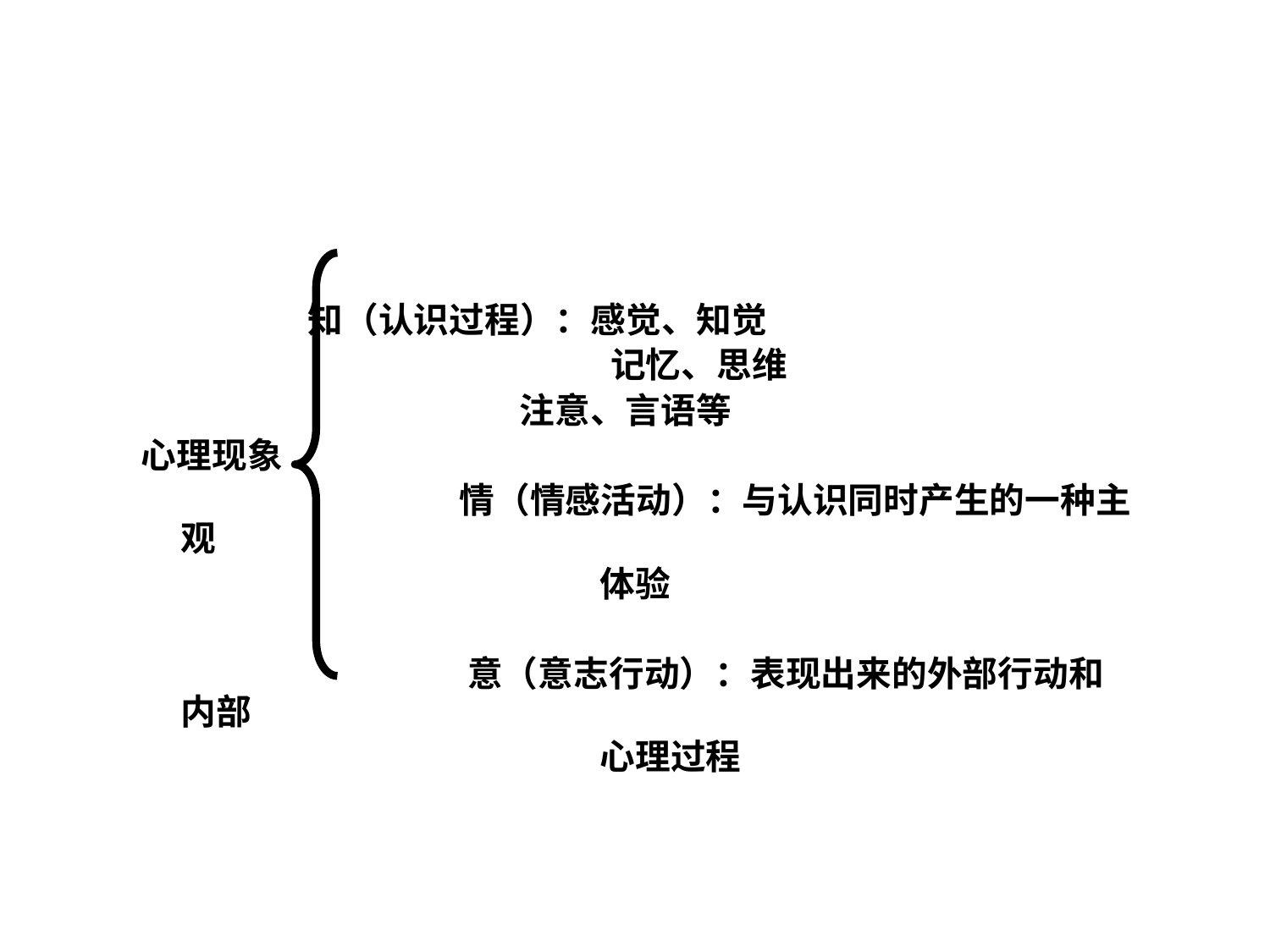

知（认识过程）：感觉、知觉
                                        	     记忆、思维
                                              注意、言语等
心理现象
			  情（情感活动）：与认识同时产生的一种主观
                                                        体验

			   意（意志行动）：表现出来的外部行动和内部
                                                        心理过程